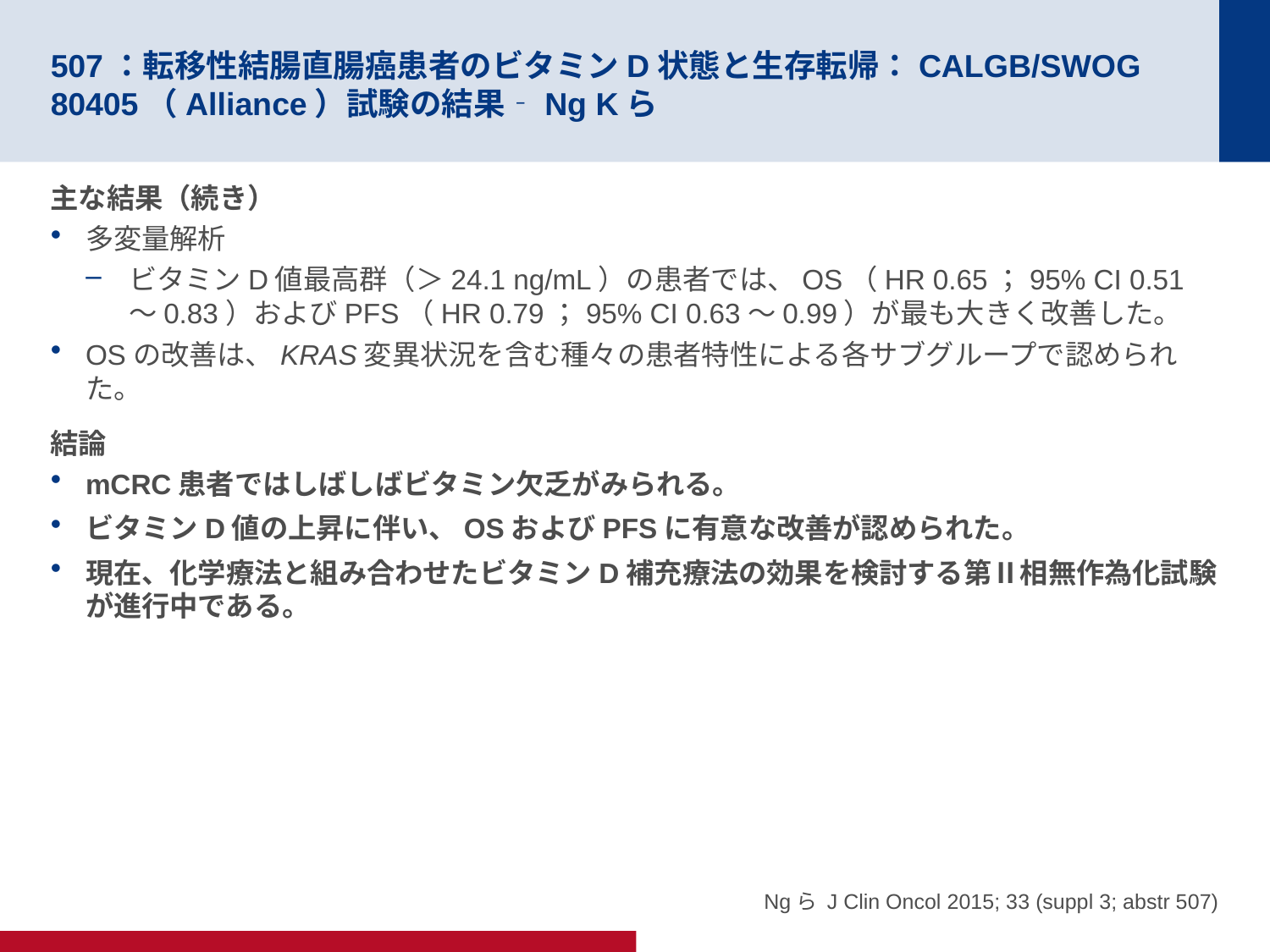

# 507：転移性結腸直腸癌患者のビタミンD状態と生存転帰：CALGB/SWOG 80405（Alliance）試験の結果‐Ng Kら
主な結果（続き）
多変量解析
ビタミンD値最高群（＞24.1 ng/mL）の患者では、OS（HR 0.65；95% CI 0.51～0.83）およびPFS（HR 0.79；95% CI 0.63～0.99）が最も大きく改善した。
OSの改善は、KRAS変異状況を含む種々の患者特性による各サブグループで認められた。
結論
mCRC患者ではしばしばビタミン欠乏がみられる。
ビタミンD値の上昇に伴い、OSおよびPFSに有意な改善が認められた。
現在、化学療法と組み合わせたビタミンD補充療法の効果を検討する第Ⅱ相無作為化試験が進行中である。
Ngら J Clin Oncol 2015; 33 (suppl 3; abstr 507)